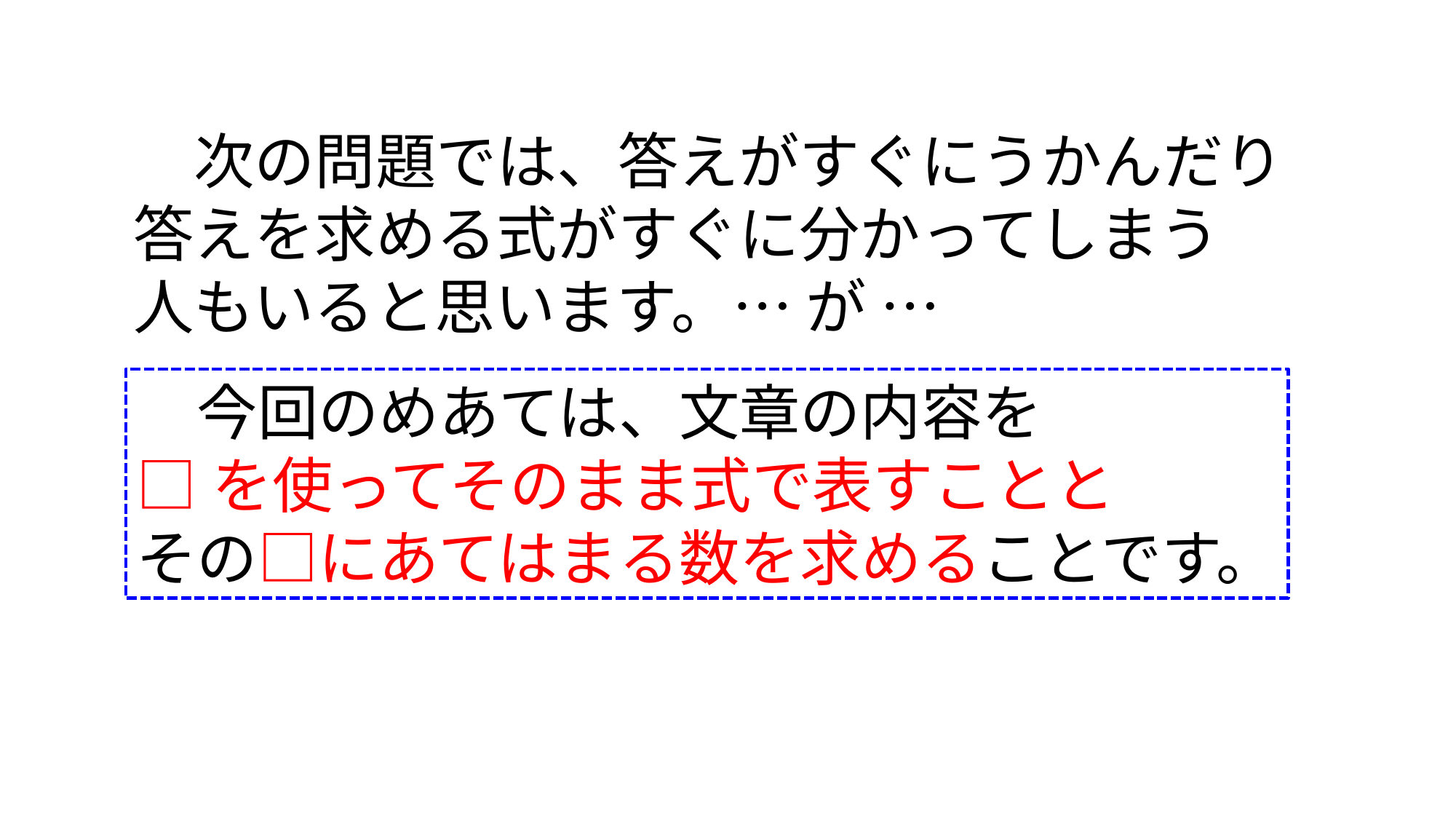

次の問題では、答えがすぐにうかんだり
答えを求める式がすぐに分かってしまう
人もいると思います。… が …
　今回のめあては、文章の内容を
□を使ってそのまま式で表すことと
その□にあてはまる数を求めることです。